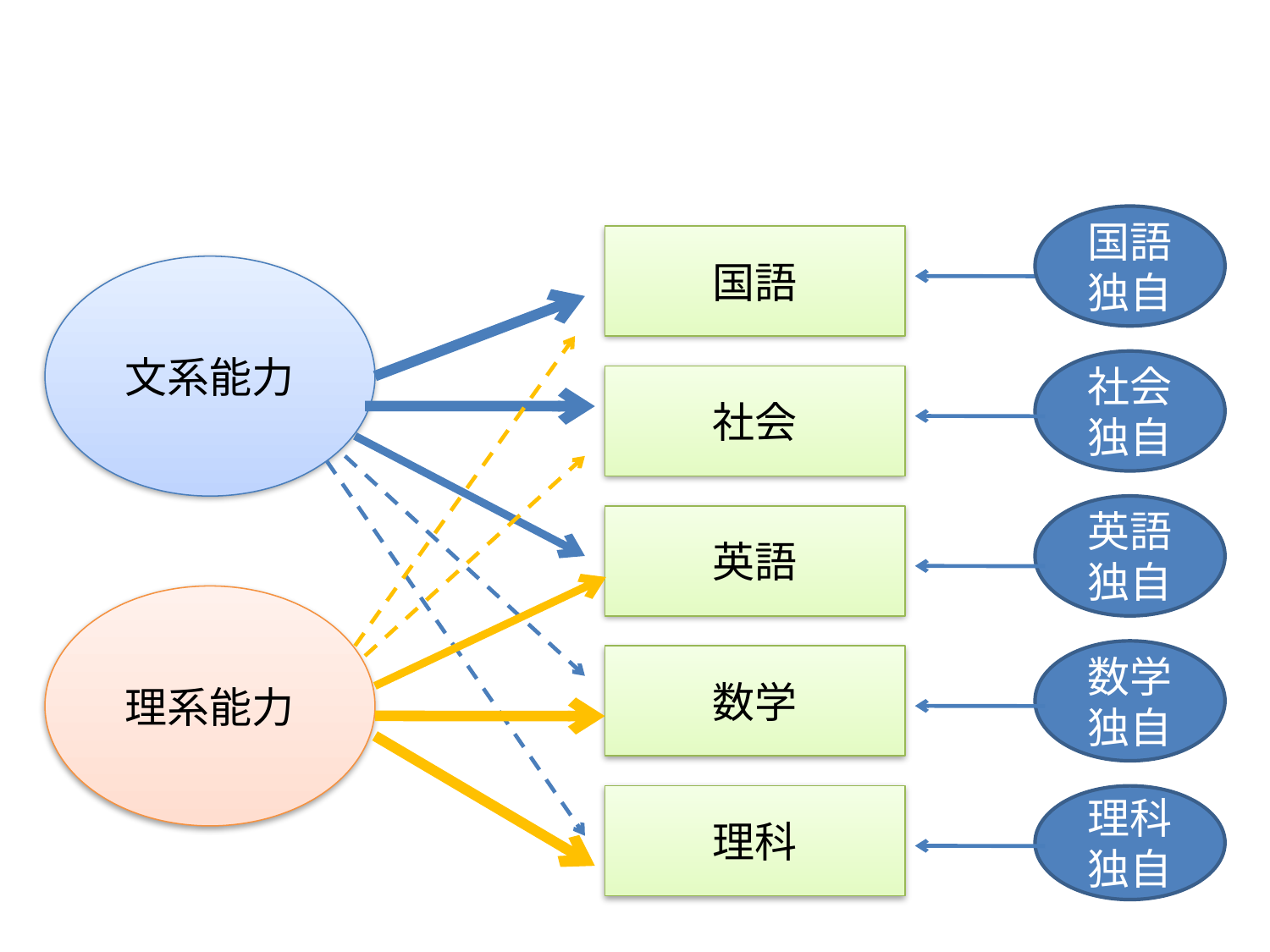

#
国語独自
国語
文系能力
社会独自
社会
英語独自
英語
理系能力
数学独自
数学
理科
理科独自